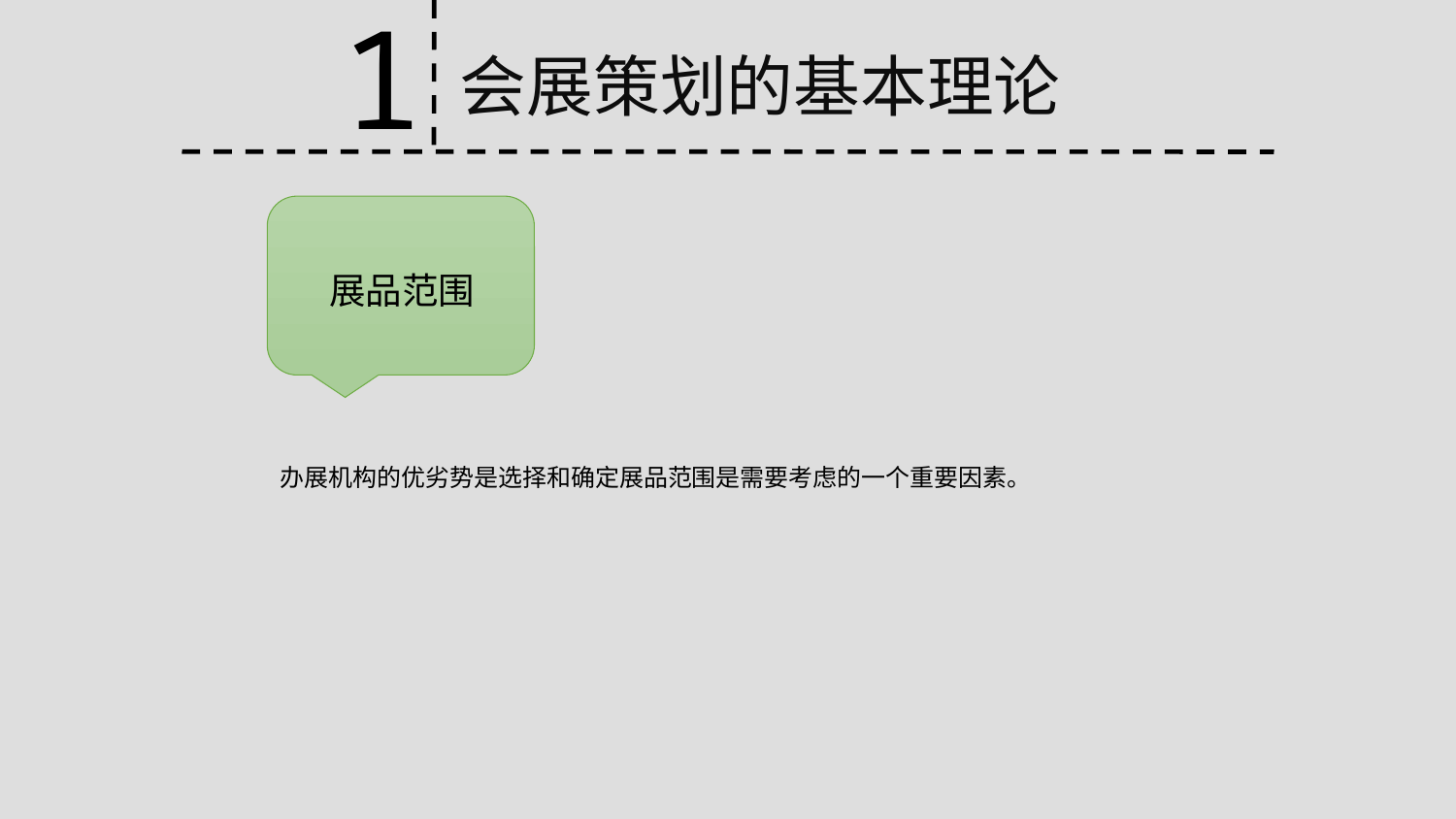

1
会展策划的基本理论

展品范围
 办展机构的优劣势是选择和确定展品范围是需要考虑的一个重要因素。